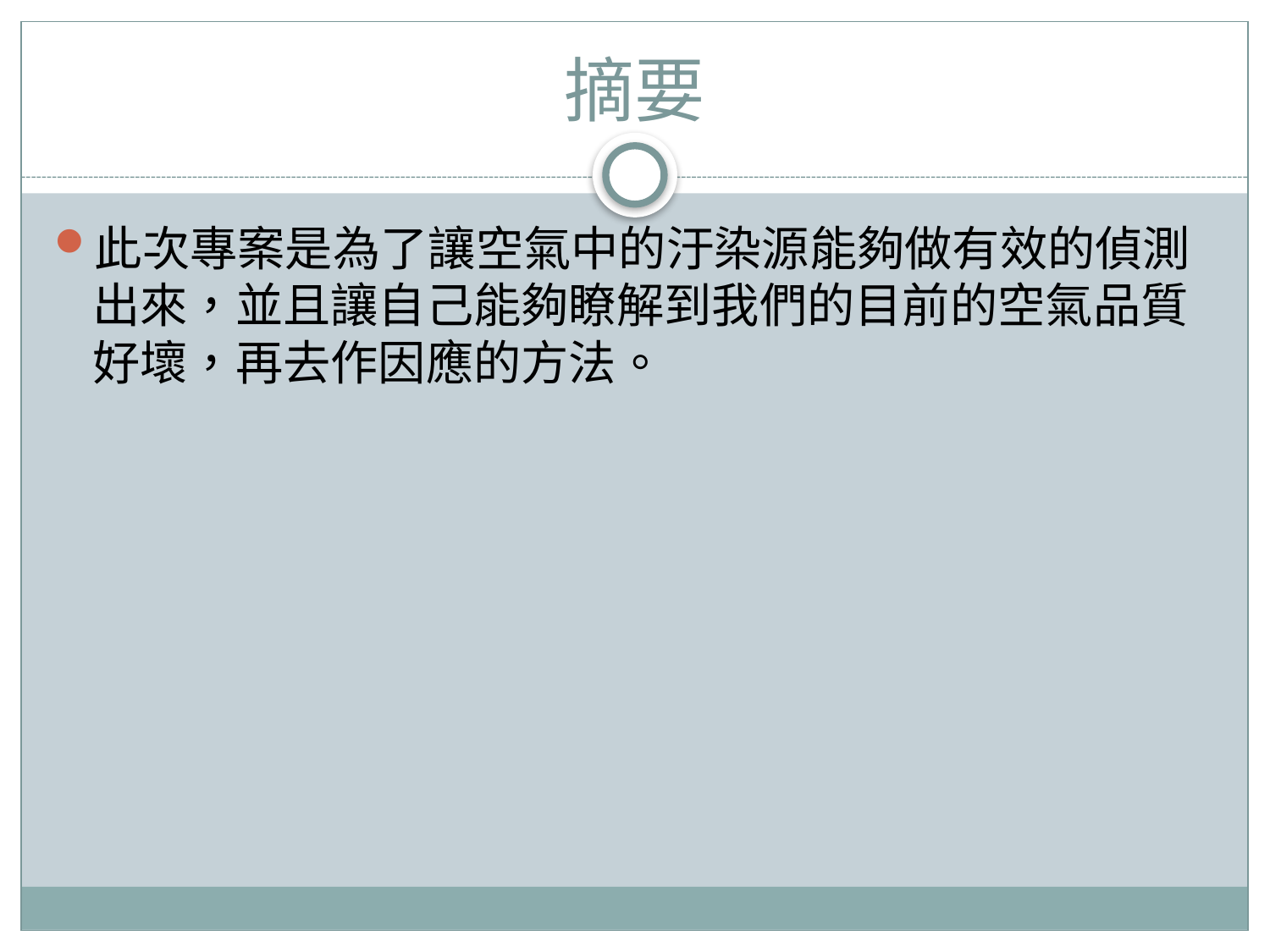

# 摘要
此次專案是為了讓空氣中的汙染源能夠做有效的偵測出來，並且讓自己能夠瞭解到我們的目前的空氣品質好壞，再去作因應的方法。